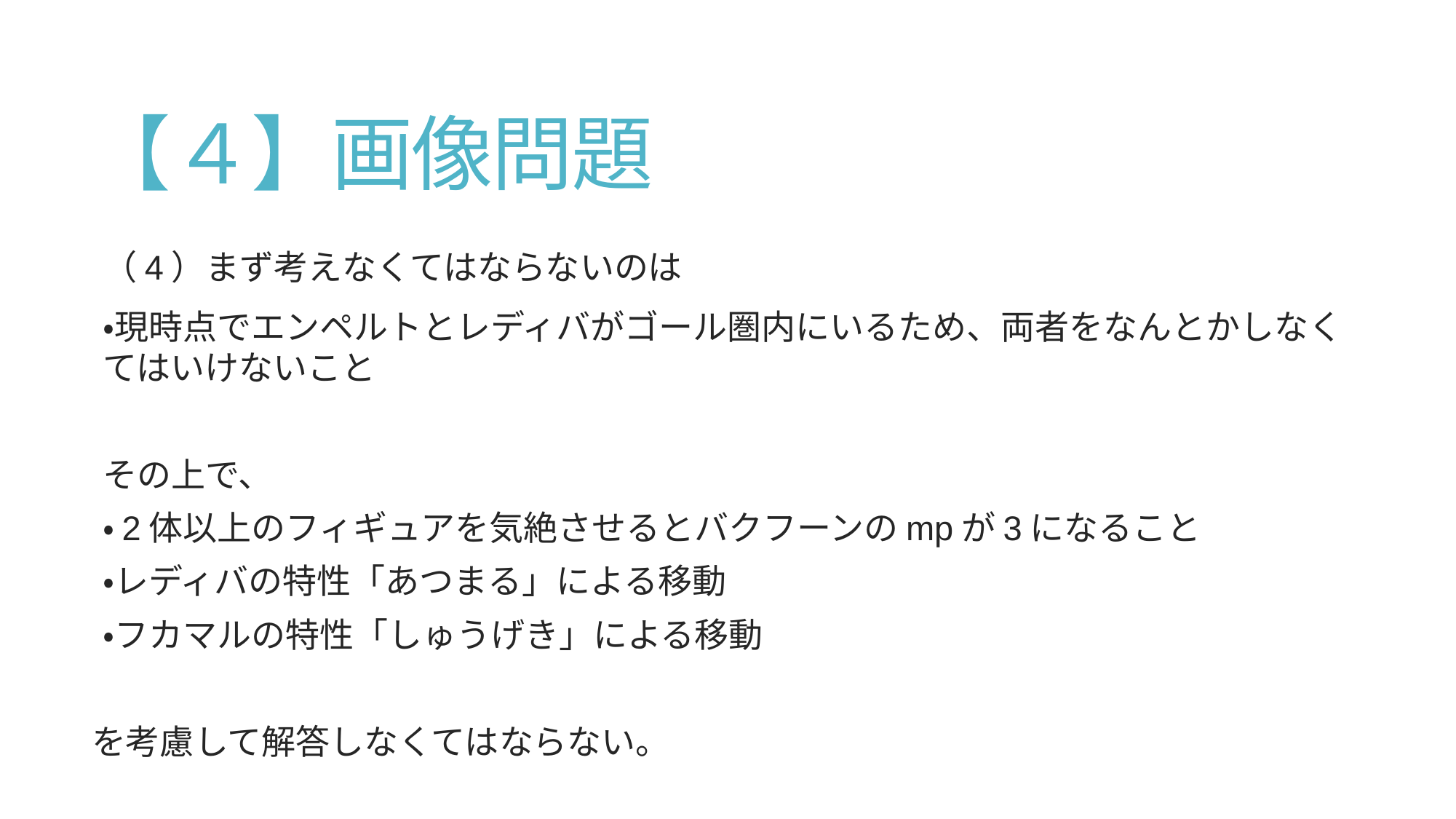

# 【４】画像問題
（4）まず考えなくてはならないのは
・現時点でエンペルトとレディバがゴール圏内にいるため、両者をなんとかしなくてはいけないこと

その上で、
・2体以上のフィギュアを気絶させるとバクフーンのmpが3になること
・レディバの特性「あつまる」による移動
・フカマルの特性「しゅうげき」による移動

を考慮して解答しなくてはならない。